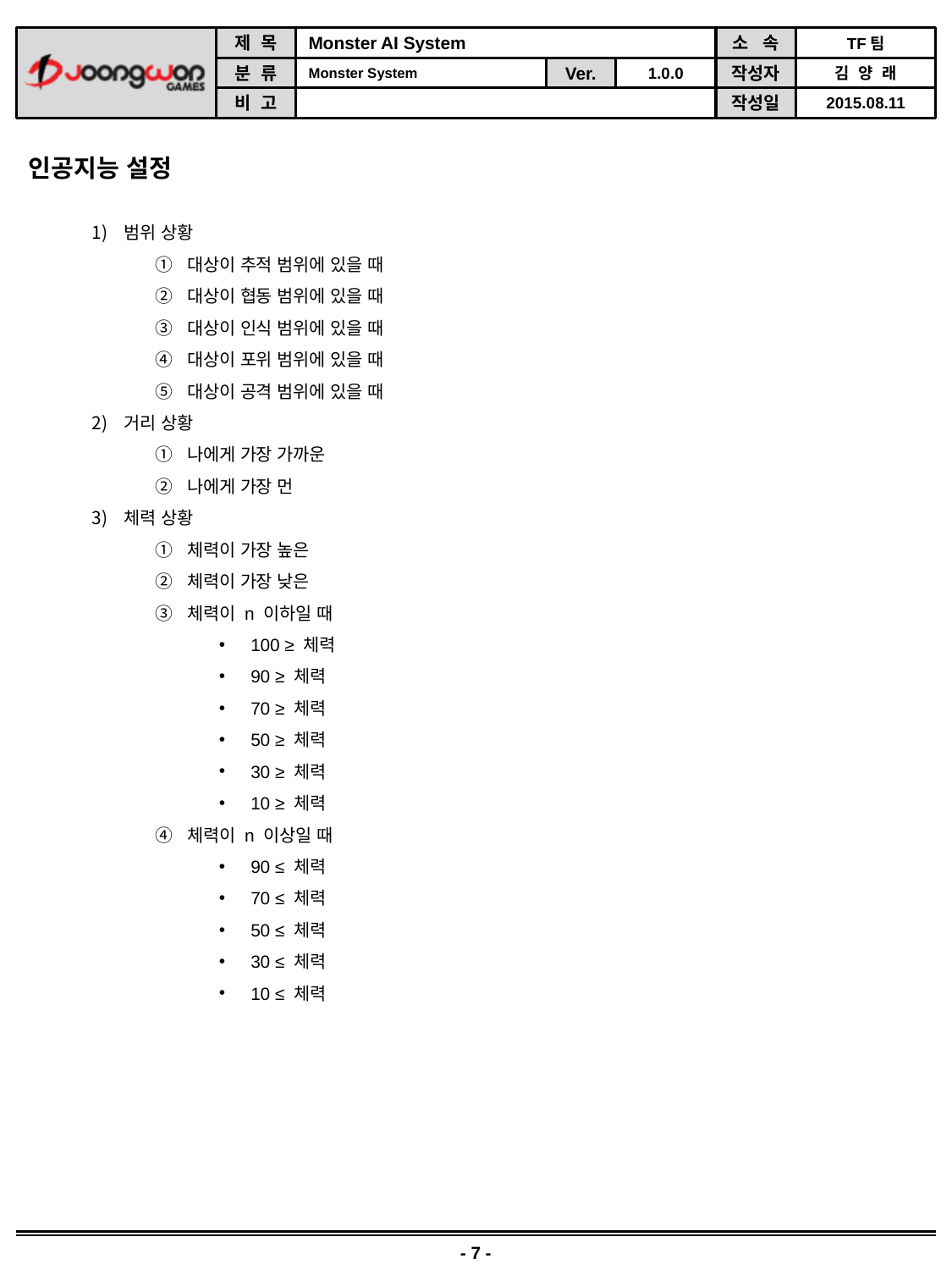

인공지능 설정
범위 상황
대상이 추적 범위에 있을 때
대상이 협동 범위에 있을 때
대상이 인식 범위에 있을 때
대상이 포위 범위에 있을 때
대상이 공격 범위에 있을 때
거리 상황
나에게 가장 가까운
나에게 가장 먼
체력 상황
체력이 가장 높은
체력이 가장 낮은
체력이 n 이하일 때
100 ≥ 체력
90 ≥ 체력
70 ≥ 체력
50 ≥ 체력
30 ≥ 체력
10 ≥ 체력
체력이 n 이상일 때
90 ≤ 체력
70 ≤ 체력
50 ≤ 체력
30 ≤ 체력
10 ≤ 체력
- 7 -